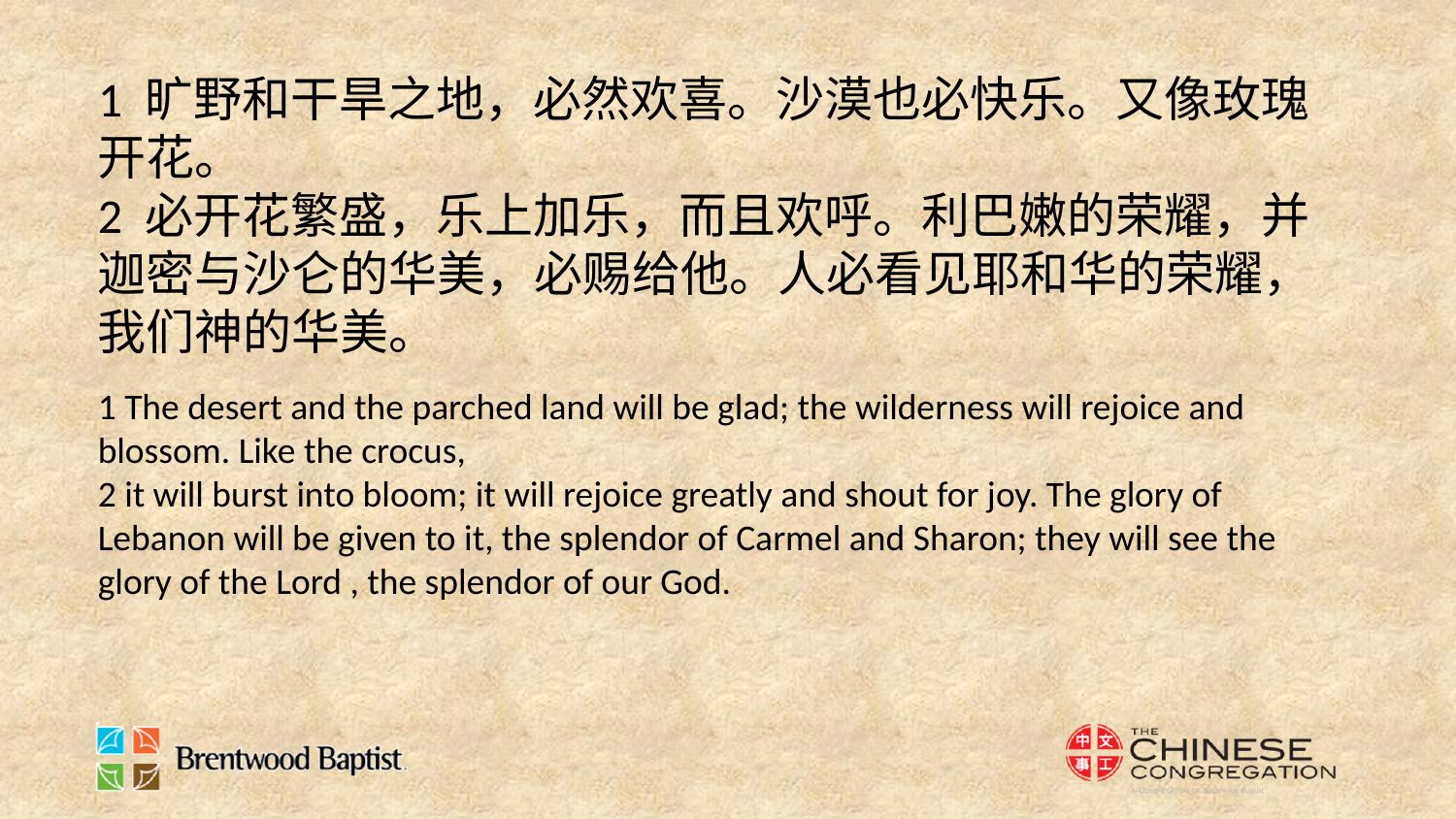

1 旷野和干旱之地，必然欢喜。沙漠也必快乐。又像玫瑰开花。
2 必开花繁盛，乐上加乐，而且欢呼。利巴嫩的荣耀，并迦密与沙仑的华美，必赐给他。人必看见耶和华的荣耀，我们神的华美。

1 The desert and the parched land will be glad; the wilderness will rejoice and blossom. Like the crocus,
2 it will burst into bloom; it will rejoice greatly and shout for joy. The glory of Lebanon will be given to it, the splendor of Carmel and Sharon; they will see the glory of the Lord , the splendor of our God.